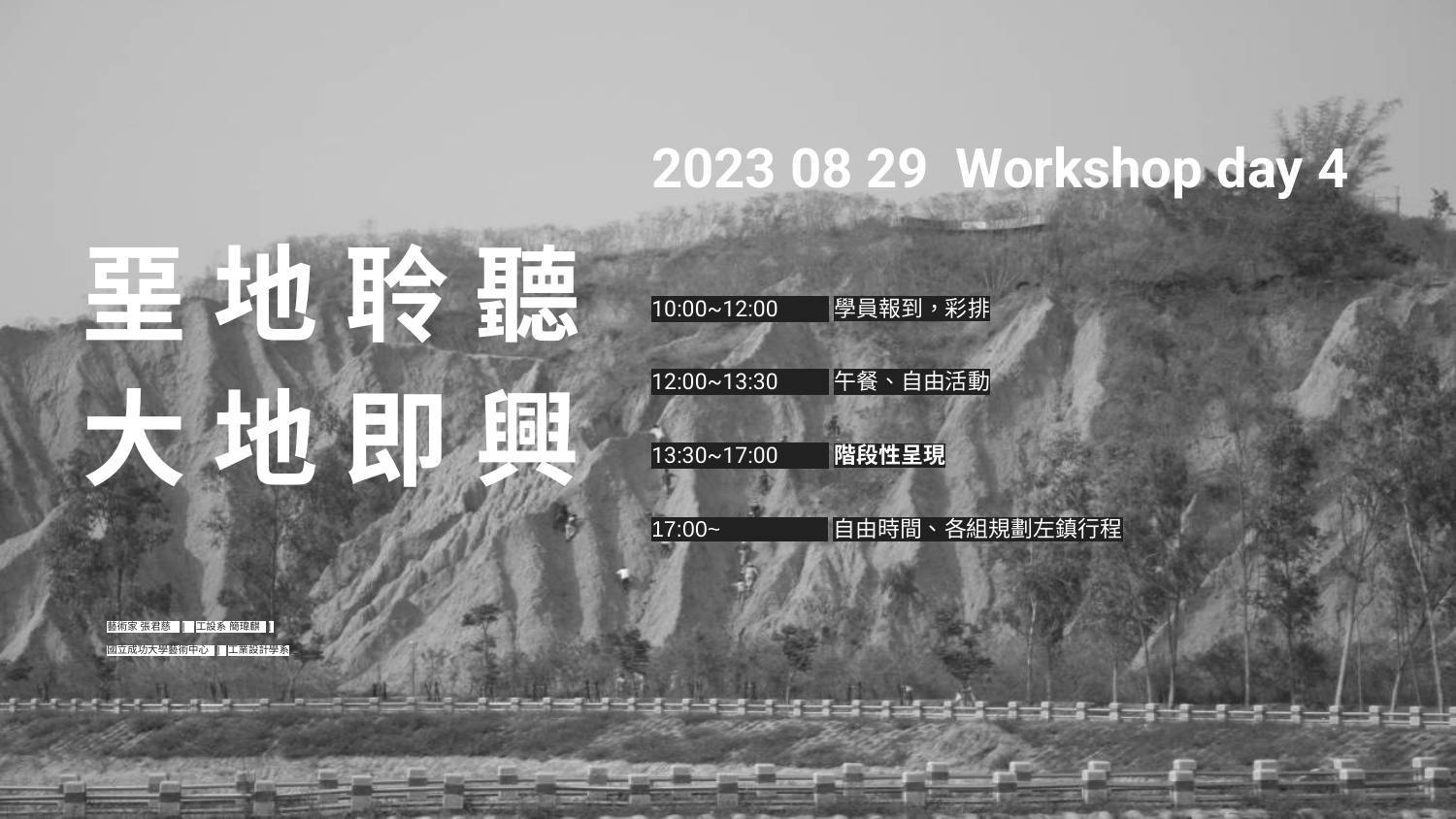

2023 08 29  Workshop day 4
堊 地 聆 聽大 地 即 興
10:00~12:00         學員報到，彩排
12:00~13:30         午餐、自由活動
13:30~17:00         階段性呈現
17:00~                 自由時間、各組規劃左鎮行程
藝術家 張君慈   |   工設系 簡瑋麒  |

國立成功大學藝術中心  |  工業設計學系